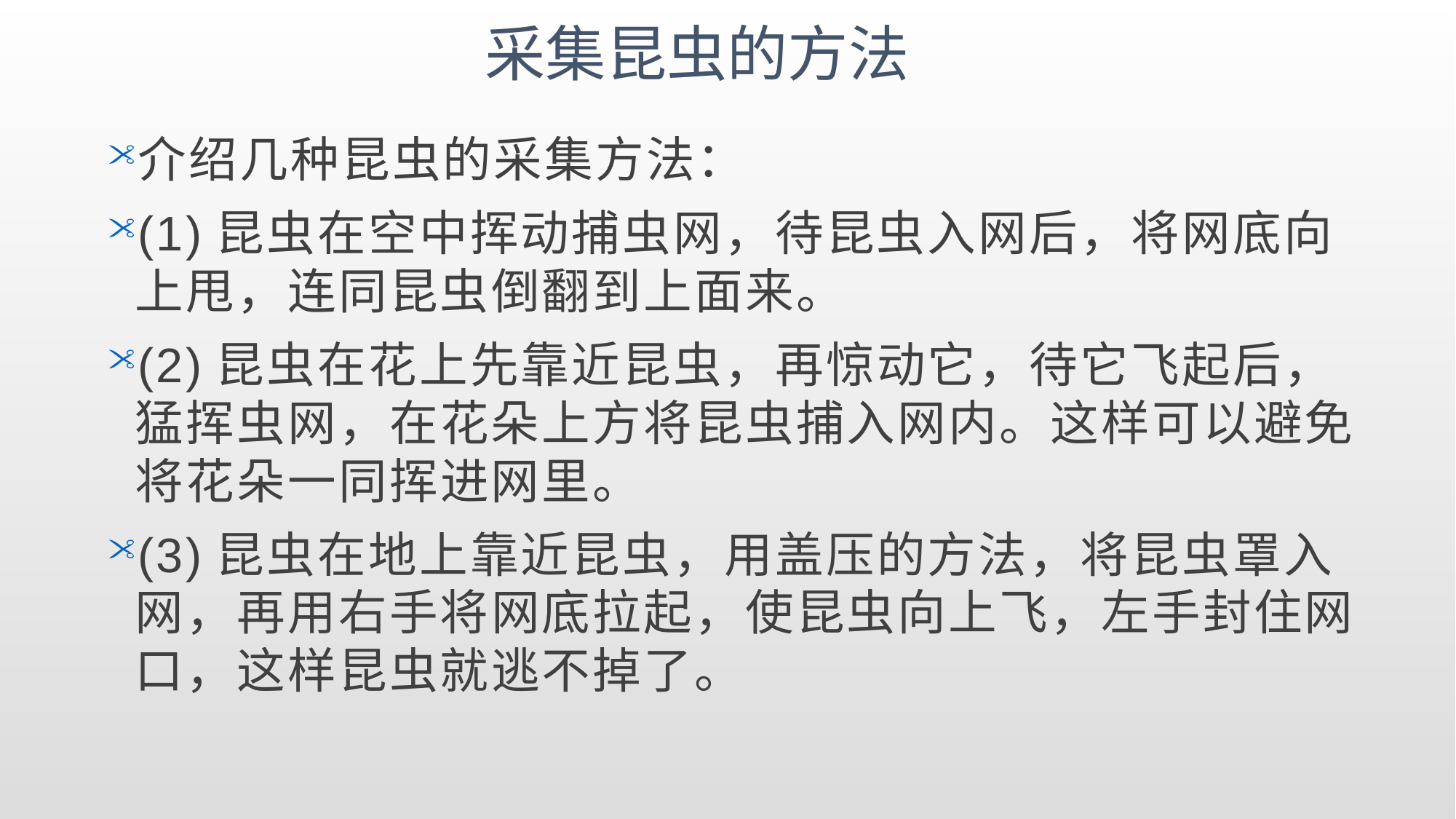

# 采集昆虫的方法
介绍几种昆虫的采集方法：
(1)昆虫在空中挥动捕虫网，待昆虫入网后，将网底向上甩，连同昆虫倒翻到上面来。
(2)昆虫在花上先靠近昆虫，再惊动它，待它飞起后，猛挥虫网，在花朵上方将昆虫捕入网内。这样可以避免将花朵一同挥进网里。
(3)昆虫在地上靠近昆虫，用盖压的方法，将昆虫罩入网，再用右手将网底拉起，使昆虫向上飞，左手封住网口，这样昆虫就逃不掉了。